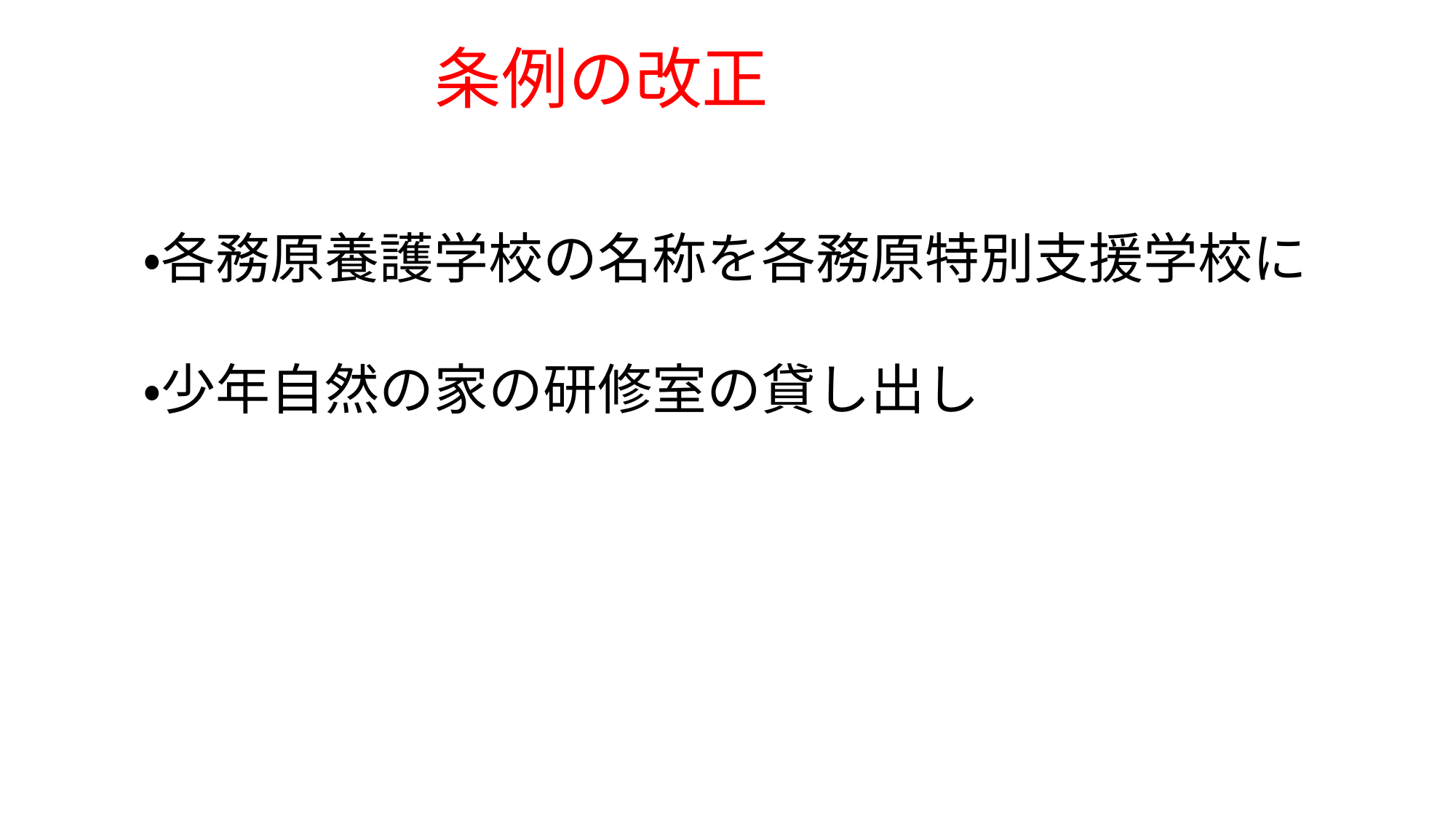

条例の改正
・各務原養護学校の名称を各務原特別支援学校に

・少年自然の家の研修室の貸し出し